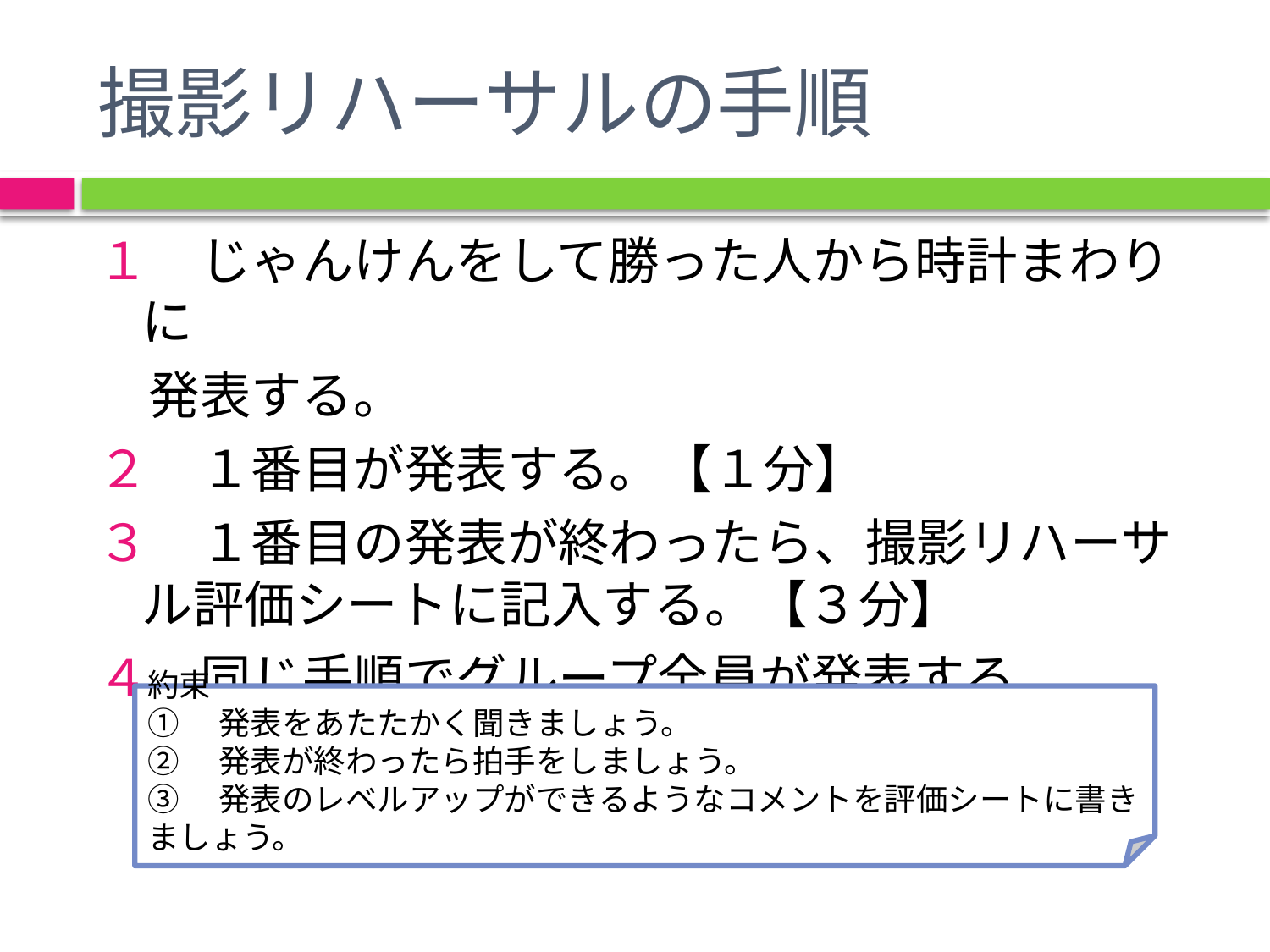

# 撮影リハーサルの手順
１　じゃんけんをして勝った人から時計まわりに
　発表する。
２　１番目が発表する。【１分】
３　１番目の発表が終わったら、撮影リハーサル評価シートに記入する。【３分】
４　同じ手順でグループ全員が発表する。
約束
①　発表をあたたかく聞きましょう。
②　発表が終わったら拍手をしましょう。
③　発表のレベルアップができるようなコメントを評価シートに書きましょう。